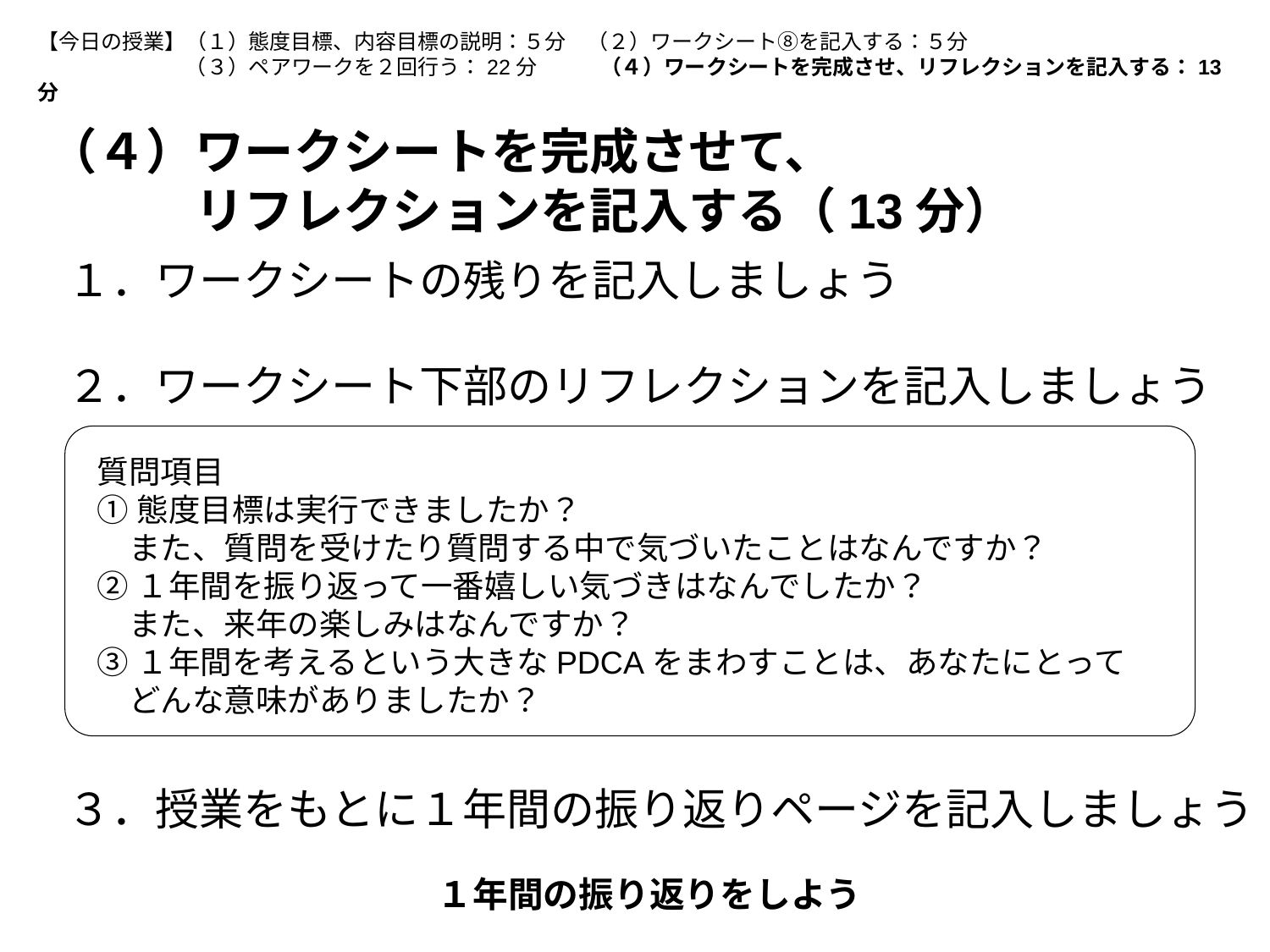

【今日の授業】（１）態度目標、内容目標の説明：５分　（２）ワークシート⑧を記入する：５分
　	　（３）ペアワークを２回行う：22分　　　（４）ワークシートを完成させ、リフレクションを記入する：13分
（４）ワークシートを完成させて、
　　　リフレクションを記入する（13分）
１．ワークシートの残りを記入しましょう

２．ワークシート下部のリフレクションを記入しましょう

３．授業をもとに１年間の振り返りページを記入しましょう

質問項目
①態度目標は実行できましたか？
　また、質問を受けたり質問する中で気づいたことはなんですか？
②１年間を振り返って一番嬉しい気づきはなんでしたか？
　また、来年の楽しみはなんですか？
③１年間を考えるという大きなPDCAをまわすことは、あなたにとって
　どんな意味がありましたか？
１年間の振り返りをしよう